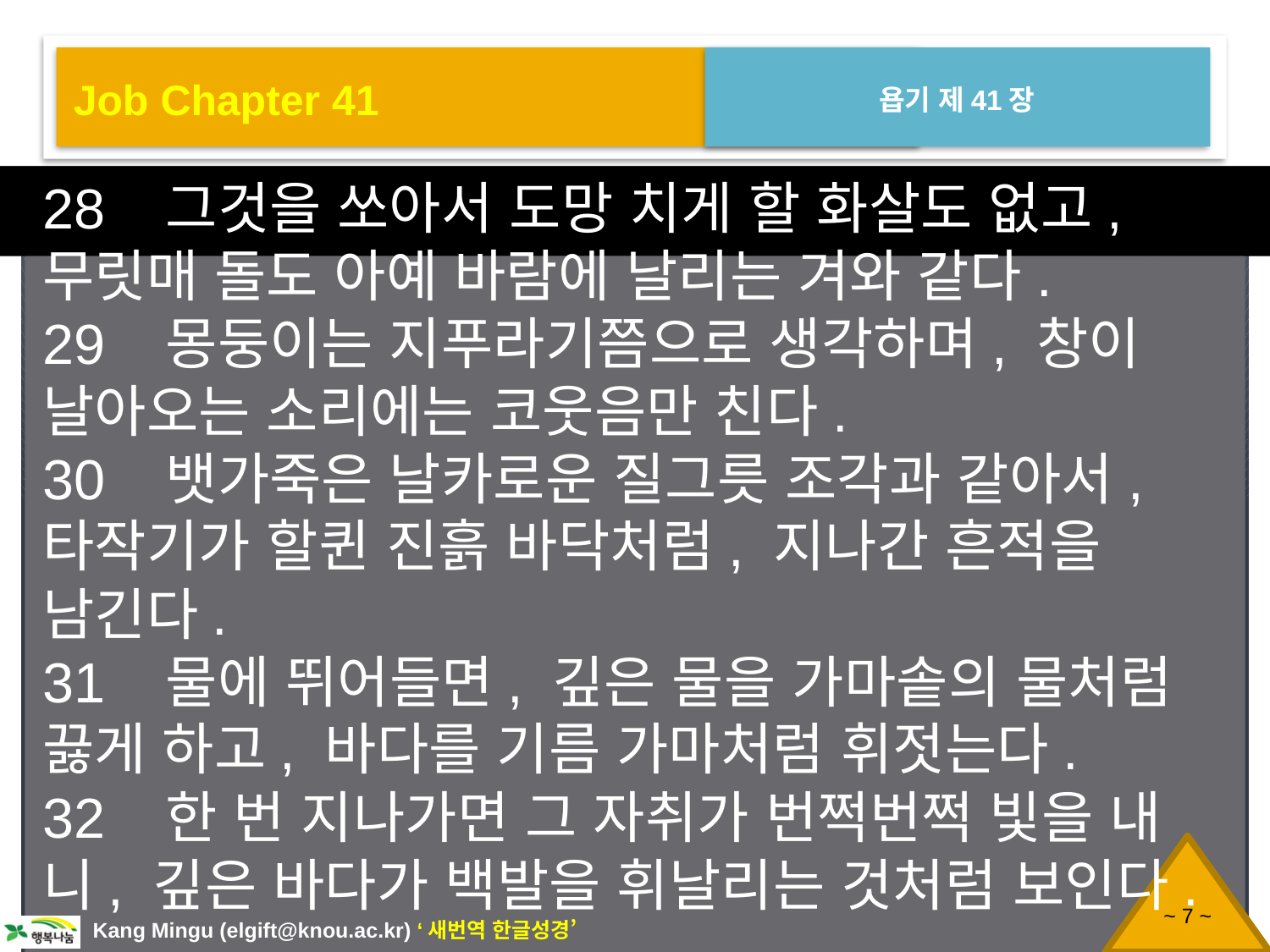

Job Chapter 41
욥기 제41장
28   그것을 쏘아서 도망 치게 할 화살도 없고, 무릿매 돌도 아예 바람에 날리는 겨와 같다.
29   몽둥이는 지푸라기쯤으로 생각하며, 창이 날아오는 소리에는 코웃음만 친다.
30   뱃가죽은 날카로운 질그릇 조각과 같아서, 타작기가 할퀸 진흙 바닥처럼, 지나간 흔적을 남긴다.
31   물에 뛰어들면, 깊은 물을 가마솥의 물처럼 끓게 하고, 바다를 기름 가마처럼 휘젓는다.
32   한 번 지나가면 그 자취가 번쩍번쩍 빛을 내니, 깊은 바다가 백발을 휘날리는 것처럼 보인다.